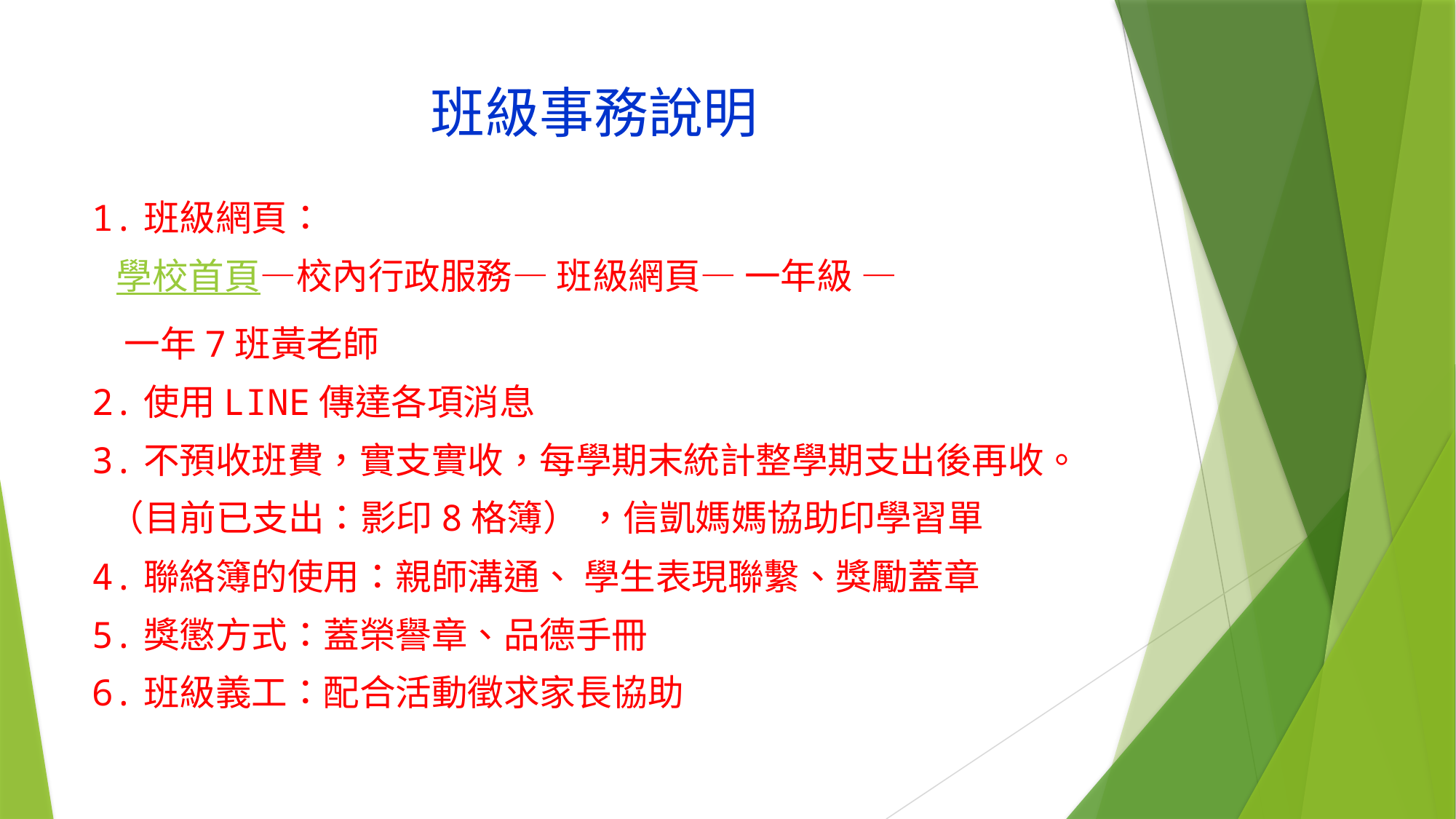

# 班級事務說明
1.班級網頁：
  學校首頁—校內行政服務— 班級網頁— 一年級 —
   一年7班黃老師
2.使用LINE傳達各項消息
3.不預收班費，實支實收，每學期末統計整學期支出後再收。
 （目前已支出：影印8格簿） ，信凱媽媽協助印學習單
4.聯絡簿的使用：親師溝通、 學生表現聯繫、獎勵蓋章
5.獎懲方式：蓋榮譽章、品德手冊
6.班級義工：配合活動徵求家長協助